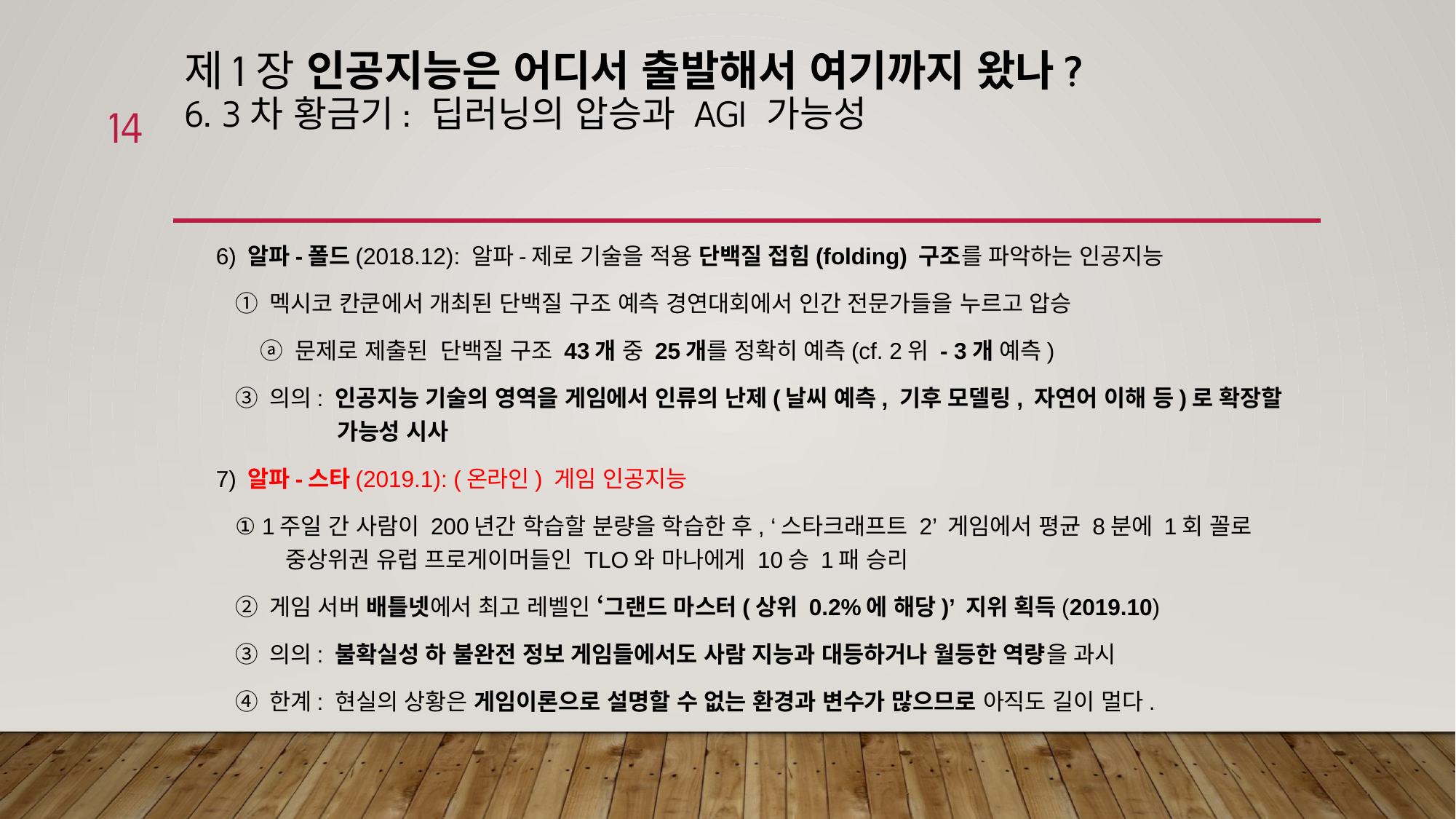

# 제1장 인공지능은 어디서 출발해서 여기까지 왔나? 6. 3차 황금기: 딥러닝의 압승과 AGI 가능성
14
     6) 알파-폴드(2018.12): 알파-제로 기술을 적용 단백질 접힘(folding) 구조를 파악하는 인공지능
        ① 멕시코 칸쿤에서 개최된 단백질 구조 예측 경연대회에서 인간 전문가들을 누르고 압승
            ⓐ 문제로 제출된  단백질 구조 43개 중 25개를 정확히 예측(cf. 2위 - 3개 예측)
        ③ 의의: 인공지능 기술의 영역을 게임에서 인류의 난제(날씨 예측, 기후 모델링, 자연어 이해 등)로 확장할 가능성 시사
     7) 알파-스타(2019.1): (온라인) 게임 인공지능
        ① 1주일 간 사람이 200년간 학습할 분량을 학습한 후, ‘스타크래프트 2’ 게임에서 평균 8분에 1회 꼴로 중상위권 유럽 프로게이머들인 TLO와 마나에게 10승 1패 승리
        ② 게임 서버 배틀넷에서 최고 레벨인 ‘그랜드 마스터(상위 0.2%에 해당)’ 지위 획득(2019.10)
        ③ 의의: 불확실성 하 불완전 정보 게임들에서도 사람 지능과 대등하거나 월등한 역량을 과시
        ④ 한계: 현실의 상황은 게임이론으로 설명할 수 없는 환경과 변수가 많으므로 아직도 길이 멀다.